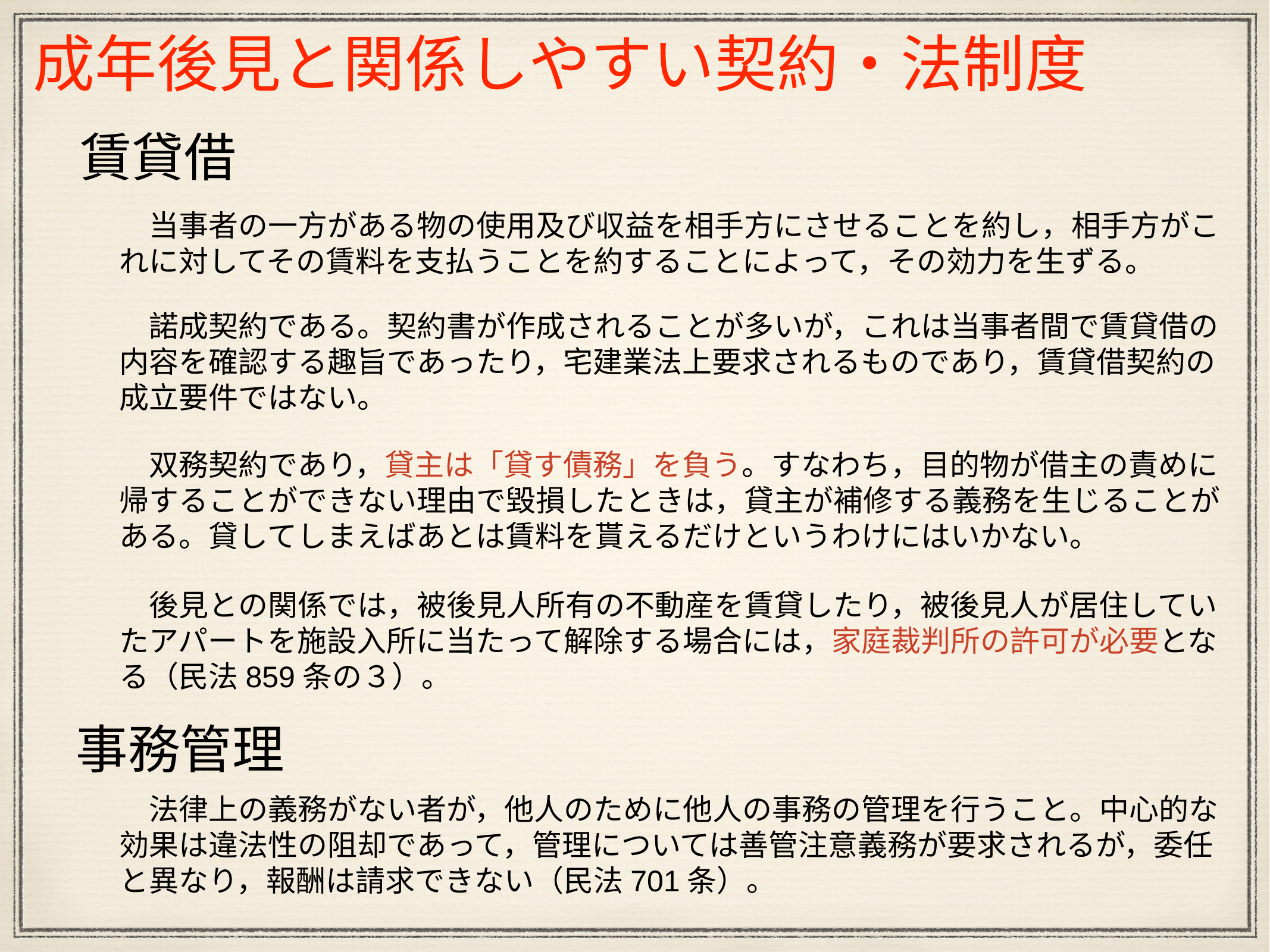

成年後見と関係しやすい契約・法制度
賃貸借
　当事者の一方がある物の使用及び収益を相手方にさせることを約し，相手方がこれに対してその賃料を支払うことを約することによって，その効力を生ずる。
　諾成契約である。契約書が作成されることが多いが，これは当事者間で賃貸借の内容を確認する趣旨であったり，宅建業法上要求されるものであり，賃貸借契約の成立要件ではない。
　双務契約であり，貸主は「貸す債務」を負う。すなわち，目的物が借主の責めに帰することができない理由で毀損したときは，貸主が補修する義務を生じることがある。貸してしまえばあとは賃料を貰えるだけというわけにはいかない。
　後見との関係では，被後見人所有の不動産を賃貸したり，被後見人が居住していたアパートを施設入所に当たって解除する場合には，家庭裁判所の許可が必要となる（民法859条の３）。
事務管理
　法律上の義務がない者が，他人のために他人の事務の管理を行うこと。中心的な効果は違法性の阻却であって，管理については善管注意義務が要求されるが，委任と異なり，報酬は請求できない（民法701条）。